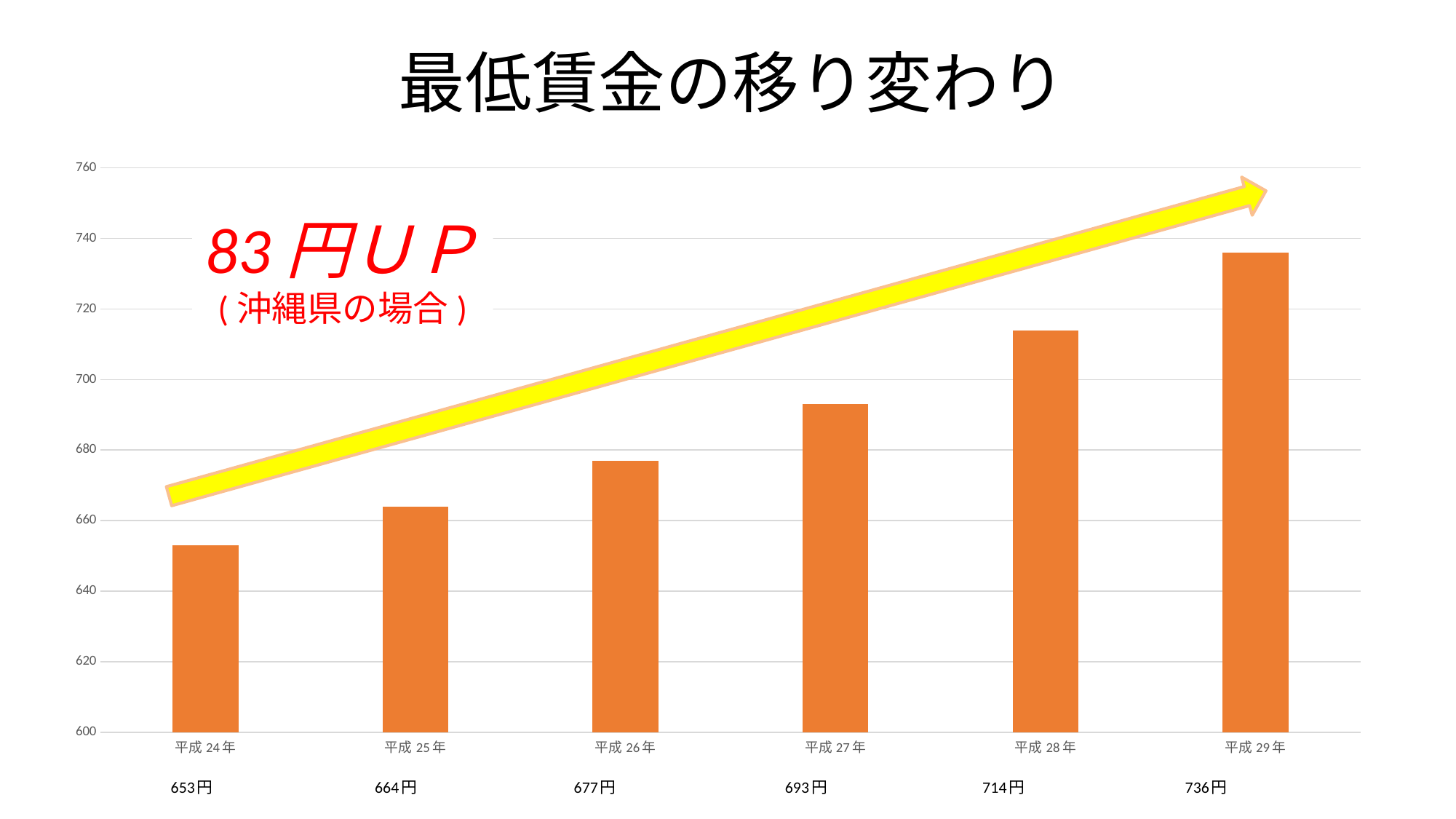

# 最低賃金の移り変わり

### Chart

| Category |  |
|---|---|
| 平成24年 | 653.0 |
| 平成25年 | 664.0 |
| 平成26年 | 677.0 |
| 平成27年 | 693.0 |
| 平成28年 | 714.0 |
| 平成29年 | 736.0 |
83円ＵＰ
(沖縄県の場合)

 653円　　　　　　　　　　664円　　　　　　 　　　  677円　　　　　　　　　  　693円　　　　　　　　       714円　　　　　　　　　    736円